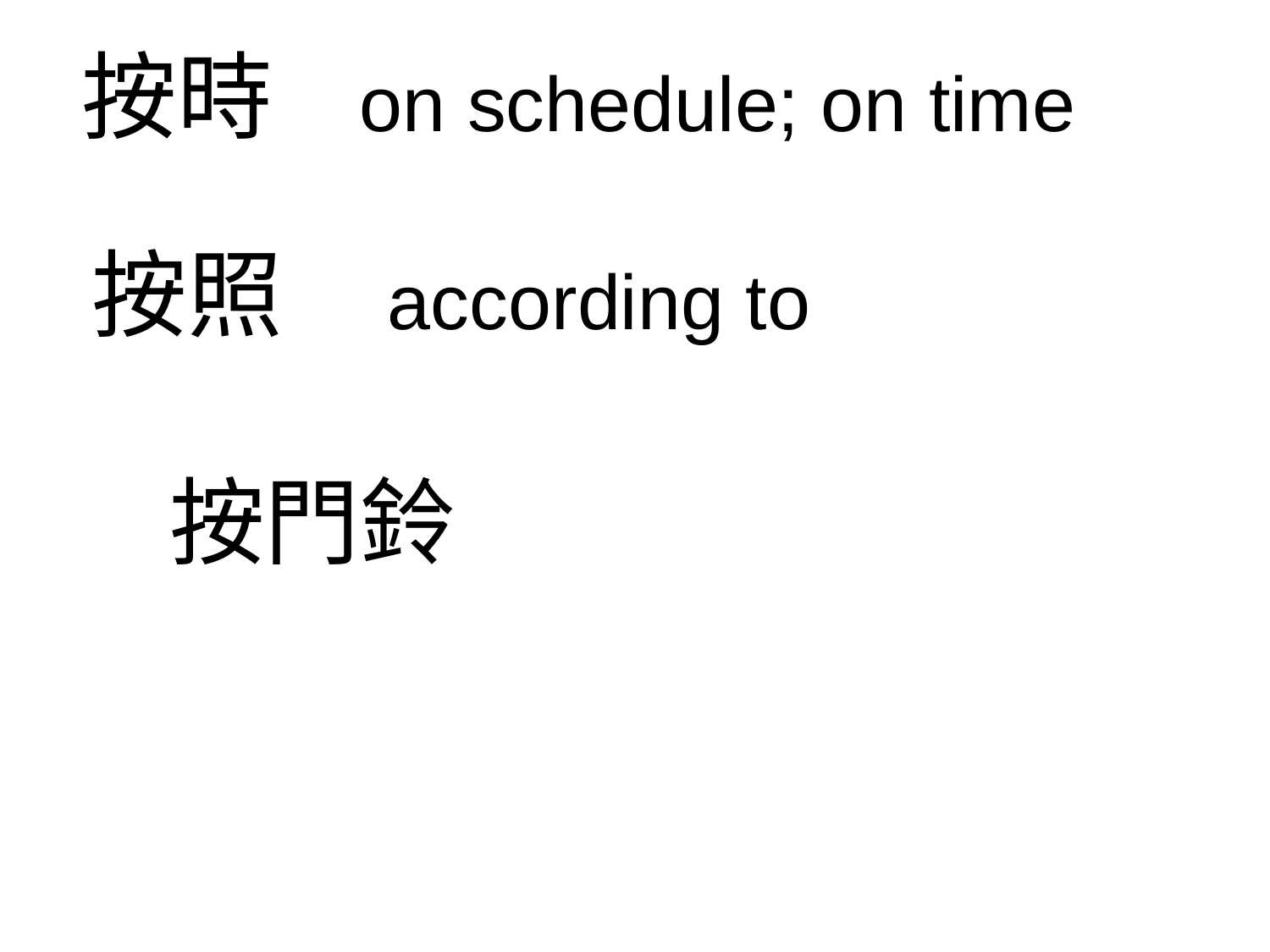

按時   on schedule; on time
按照     according to
按門鈴